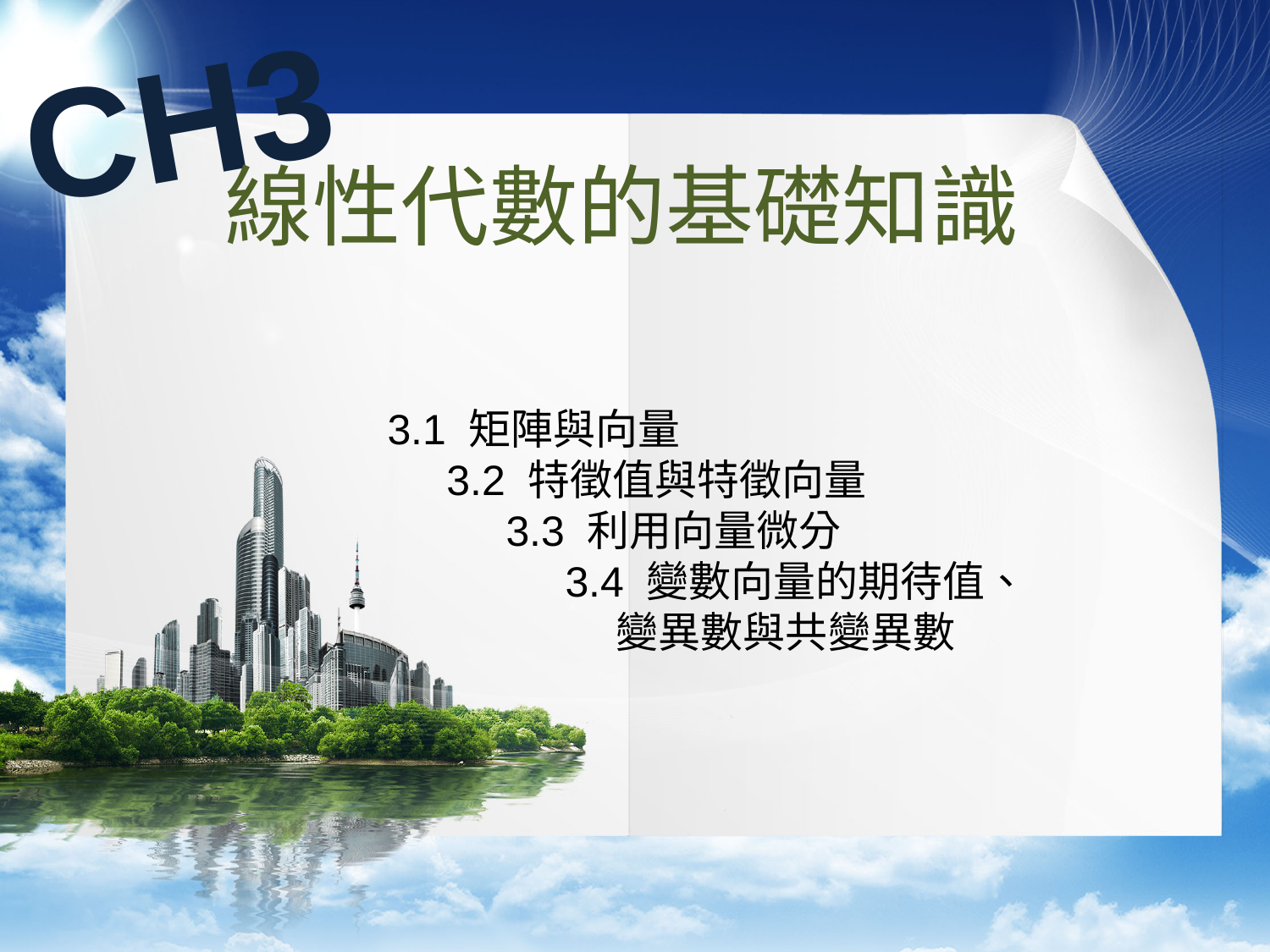

CH3
線性代數的基礎知識
3.1 矩陣與向量
     3.2 特徵值與特徵向量
          3.3 利用向量微分
               3.4 變數向量的期待值、
變異數與共變異數